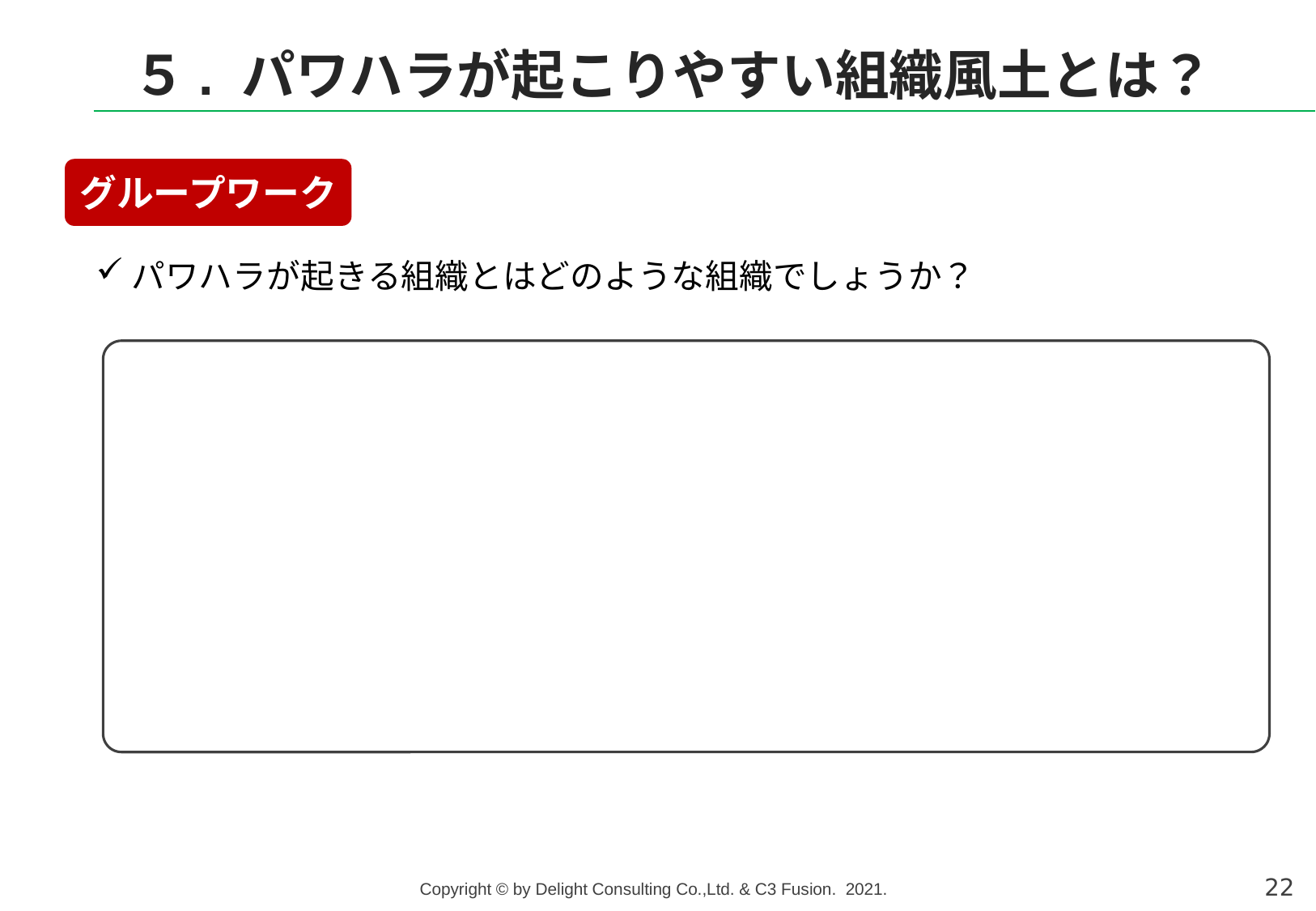

５. パワハラが起こりやすい組織風土とは？
グループワーク
パワハラが起きる組織とはどのような組織でしょうか？

22